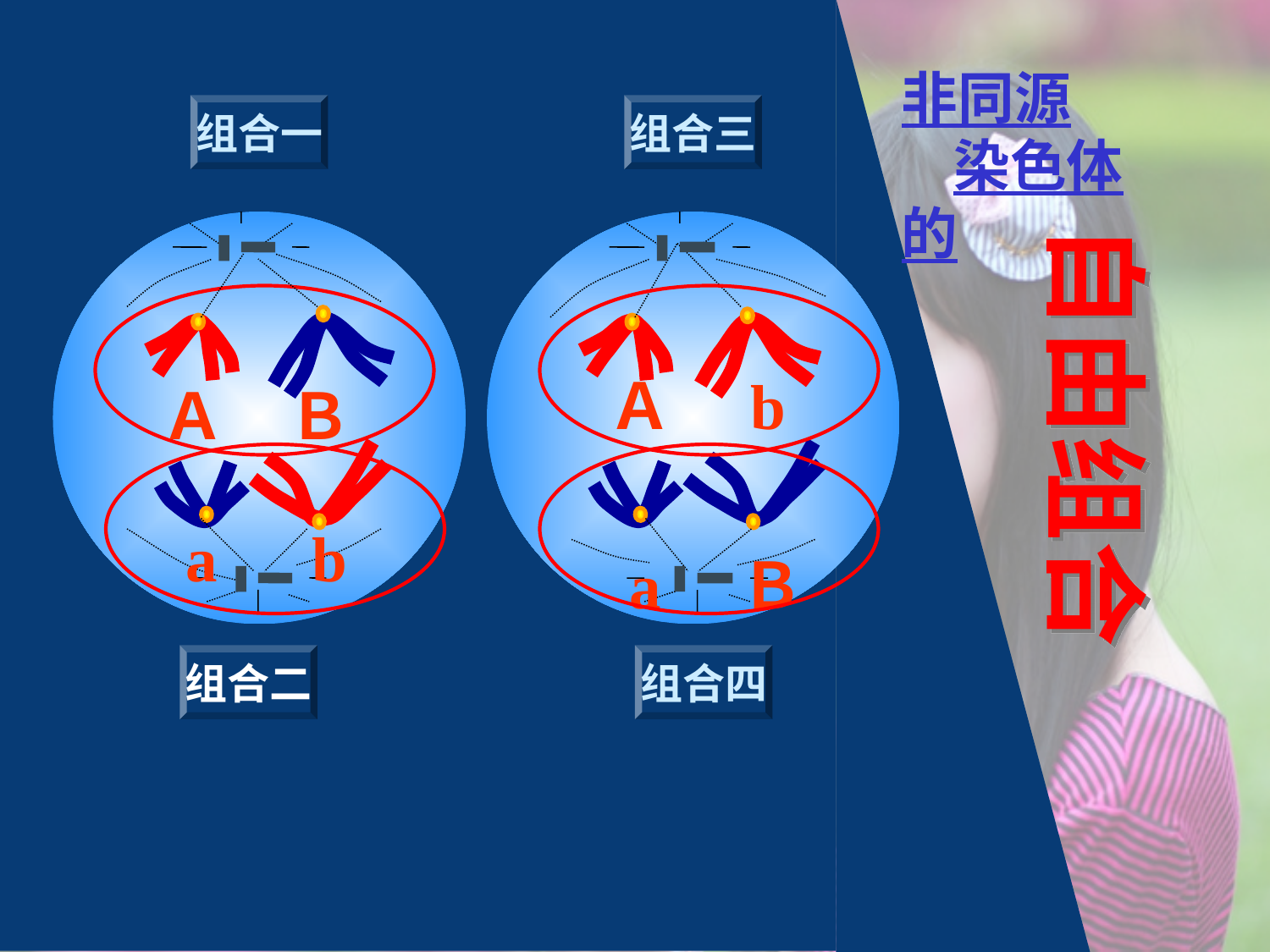

非同源
   染色体的
组合一
组合三

自由组合

Ａ　b
Ａ　Ｂ

a　b

a　Ｂ

组合二
组合四